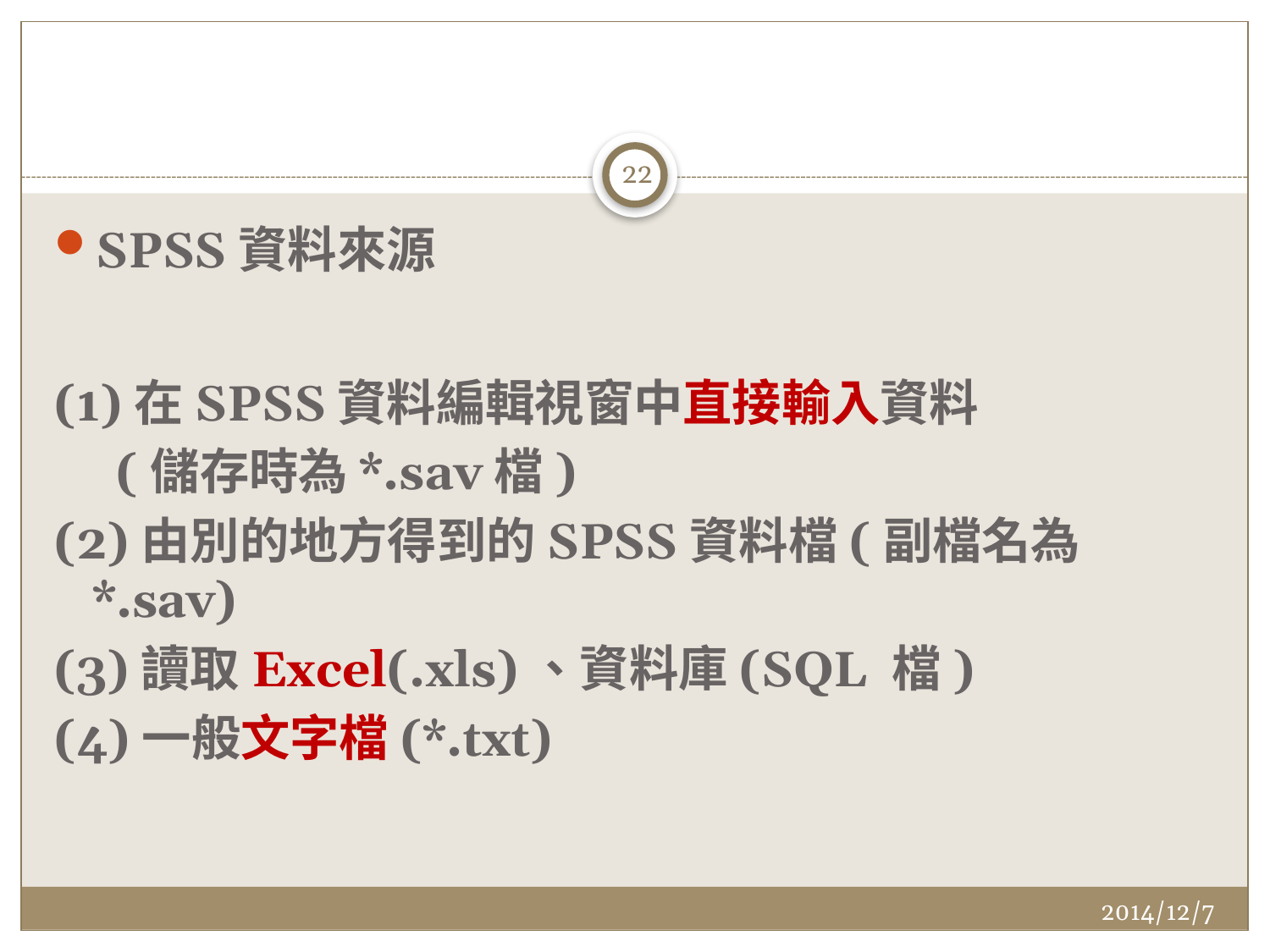

#
22
SPSS資料來源

(1)在SPSS資料編輯視窗中直接輸入資料
     (儲存時為*.sav檔)
(2)由別的地方得到的SPSS資料檔(副檔名為*.sav)
(3)讀取Excel(.xls)、資料庫(SQL 檔)
(4)一般文字檔(*.txt)

2014/12/7